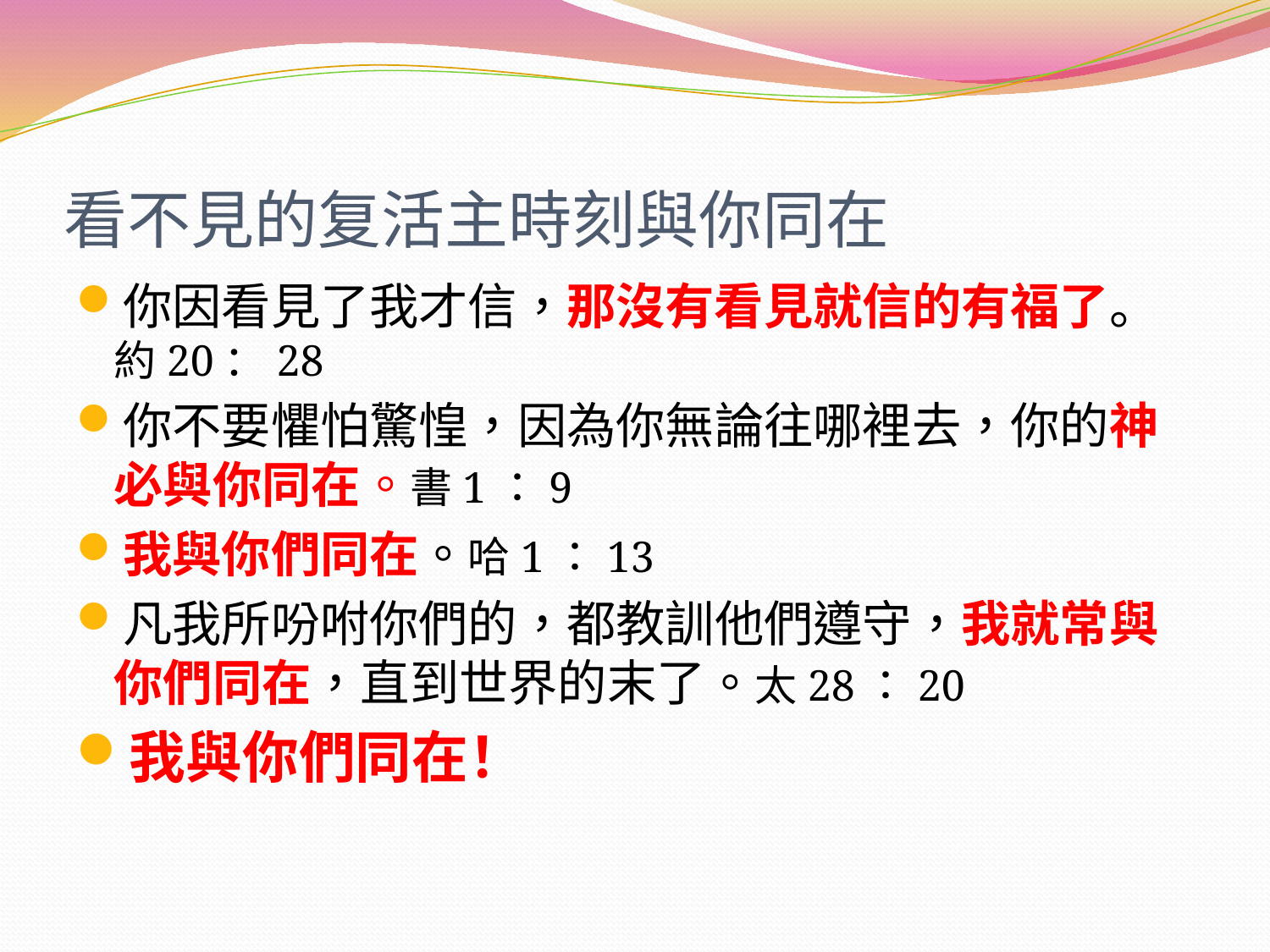

# 看不見的复活主時刻與你同在
你因看見了我才信，那沒有看見就信的有福了。約20：28
你不要懼怕驚惶，因為你無論往哪裡去，你的神必與你同在。書1：9
我與你們同在。哈1：13
凡我所吩咐你們的，都教訓他們遵守，我就常與你們同在，直到世界的末了。太28：20
我與你們同在！